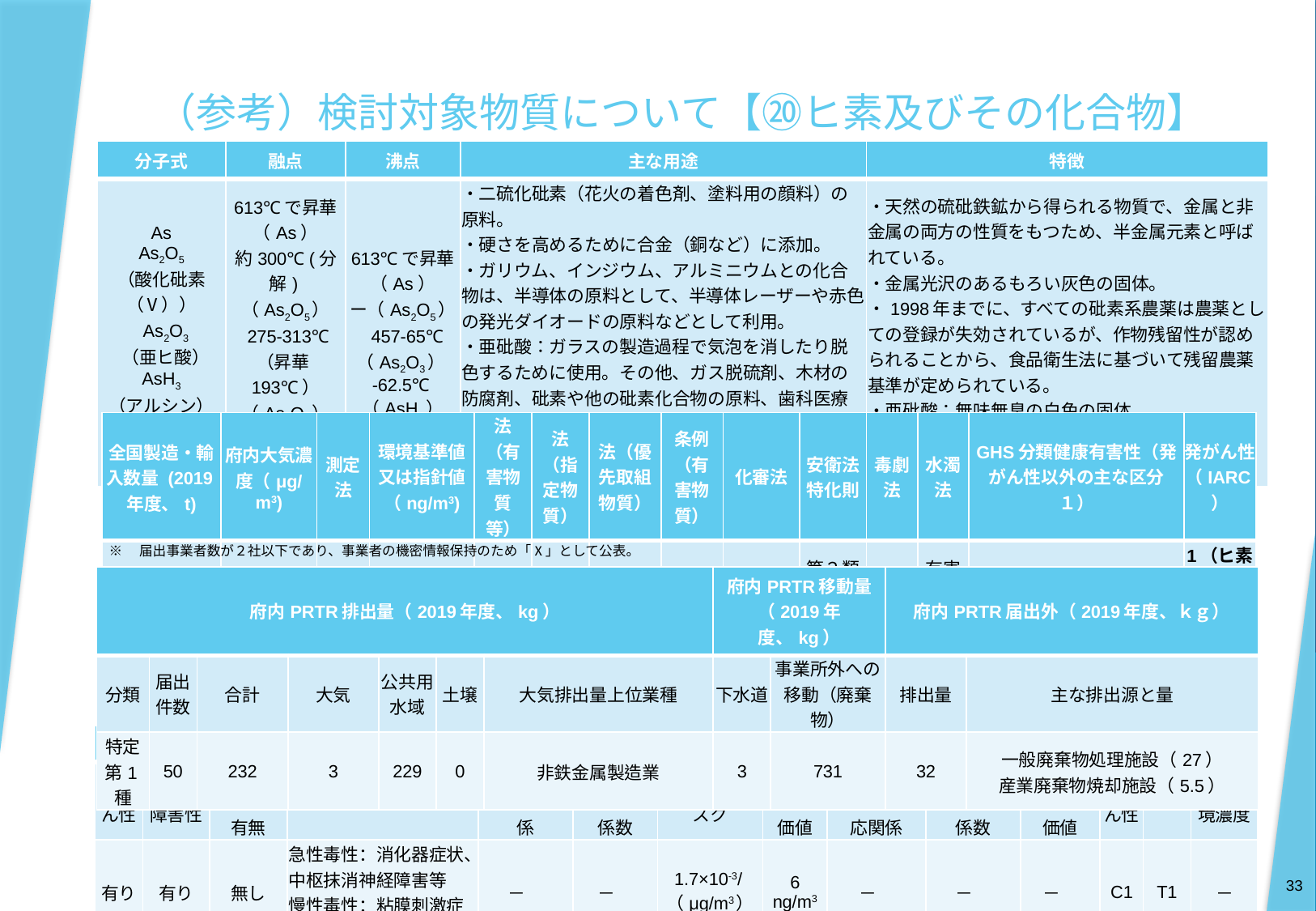

# （参考）検討対象物質について【⑳ヒ素及びその化合物】
| 分子式 | 融点 | 沸点 | 主な用途 | 特徴 |
| --- | --- | --- | --- | --- |
| As As2O5 （酸化砒素（Ⅴ）） As2O3 （亜ヒ酸） AsH3 （アルシン） 等 | 613℃で昇華（As） 約300℃ (分解)（As2O5） 275-313℃（昇華193℃） （As2O3） -117℃（AsH3） | 613℃で昇華（As） ー（As2O5） 457-65℃ （As2O3） -62.5℃（AsH3） | ・二硫化砒素（花火の着色剤、塗料用の顔料）の原料。 ・硬さを高めるために合金（銅など）に添加。 ・ガリウム、インジウム、アルミニウムとの化合物は、半導体の原料として、半導体レーザーや赤色の発光ダイオードの原料などとして利用。 ・亜砒酸：ガラスの製造過程で気泡を消したり脱色するために使用。その他、ガス脱硫剤、木材の防腐剤、砒素や他の砒素化合物の原料、歯科医療で歯の神経を抜く際に使われる亜ヒ酸パスタ、シロアリ駆除。 ・アルシン：半導体の原料ガス。 | ・天然の硫砒鉄鉱から得られる物質で、金属と非金属の両方の性質をもつため、半金属元素と呼ばれている。 ・金属光沢のあるもろい灰色の固体。 ・1998年までに、すべての砒素系農薬は農薬としての登録が失効されているが、作物残留性が認められることから、食品衛生法に基づいて残留農薬基準が定められている。 ・亜砒酸：無味無臭の白色の固体。 ・アルシン：ニンニクに似た臭いをもつ無色透明の気体。 |
| 全国製造・輸入数量 (2019年度、t) | 府内大気濃度（μg/m3) | 測定法 | 環境基準値又は指針値（ng/m3) | 法（有害物質等） | 法（指定物質） | 法（優先取組物質） | 条例（有害物質） | 化審法 | 安衛法 特化則 | 毒劇法 | 水濁法 | GHS分類健康有害性（発がん性以外の主な区分１） | 発がん性 （IARC） |
| --- | --- | --- | --- | --- | --- | --- | --- | --- | --- | --- | --- | --- | --- |
| X（※） | 0.00097 | 〇 | 6 | － | － | 〇 | 〇 | － | 第２類物質 | 毒物 | 有害物質 | 特定標的臓器・全身毒性 | 1（ヒ素単体等） |

※　届出事業者数が２社以下であり、事業者の機密情報保持のため「X」として公表。
| 府内PRTR排出量（2019年度、kg） |  |  |  |  |  |  | 府内PRTR移動量（2019年度、kg） |  | 府内PRTR届出外（2019年度、ｋｇ） |  |
| --- | --- | --- | --- | --- | --- | --- | --- | --- | --- | --- |
| 分類 | 届出件数 | 合計 | 大気 | 公共用水域 | 土壌 | 大気排出量上位業種 | 下水道 | 事業所外への移動（廃棄物） | 排出量 | 主な排出源と量 |
| 特定第1種 | 50 | 232 | 3 | 229 | 0 | 非鉄金属製造業 | 3 | 731 | 32 | 一般廃棄物処理施設（27） 産業廃棄物焼却施設（5.5） |
| 中央環境審議会での検討 |  |  |  |  |  |  |  |  |  |  | 条例制定時の検討 |  |  |
| --- | --- | --- | --- | --- | --- | --- | --- | --- | --- | --- | --- | --- | --- |
| 発がん性 | 遺伝子障害性 | 発がん性の閾値の有無 | 発がん性以外の有害性 | 発がん性の量ー反応関係 | 発がん性の不確実係数 | ユニットリスク | 発がん性の評価値 | 発がん性以外の量ー反応関係 | 発がん性以外の不確実係数 | 発がん性以外の評価値 | 発がん性 | 毒性 | 想定環境濃度 |
| 有り | 有り | 無し | 急性毒性：消化器症状、中枢抹消神経障害等 慢性毒性：粘膜刺激症状 | － | － | 1.7×10-3/（μg/m3） | 6 ng/m3 | － | － | － | C1 | T1 | － |
33